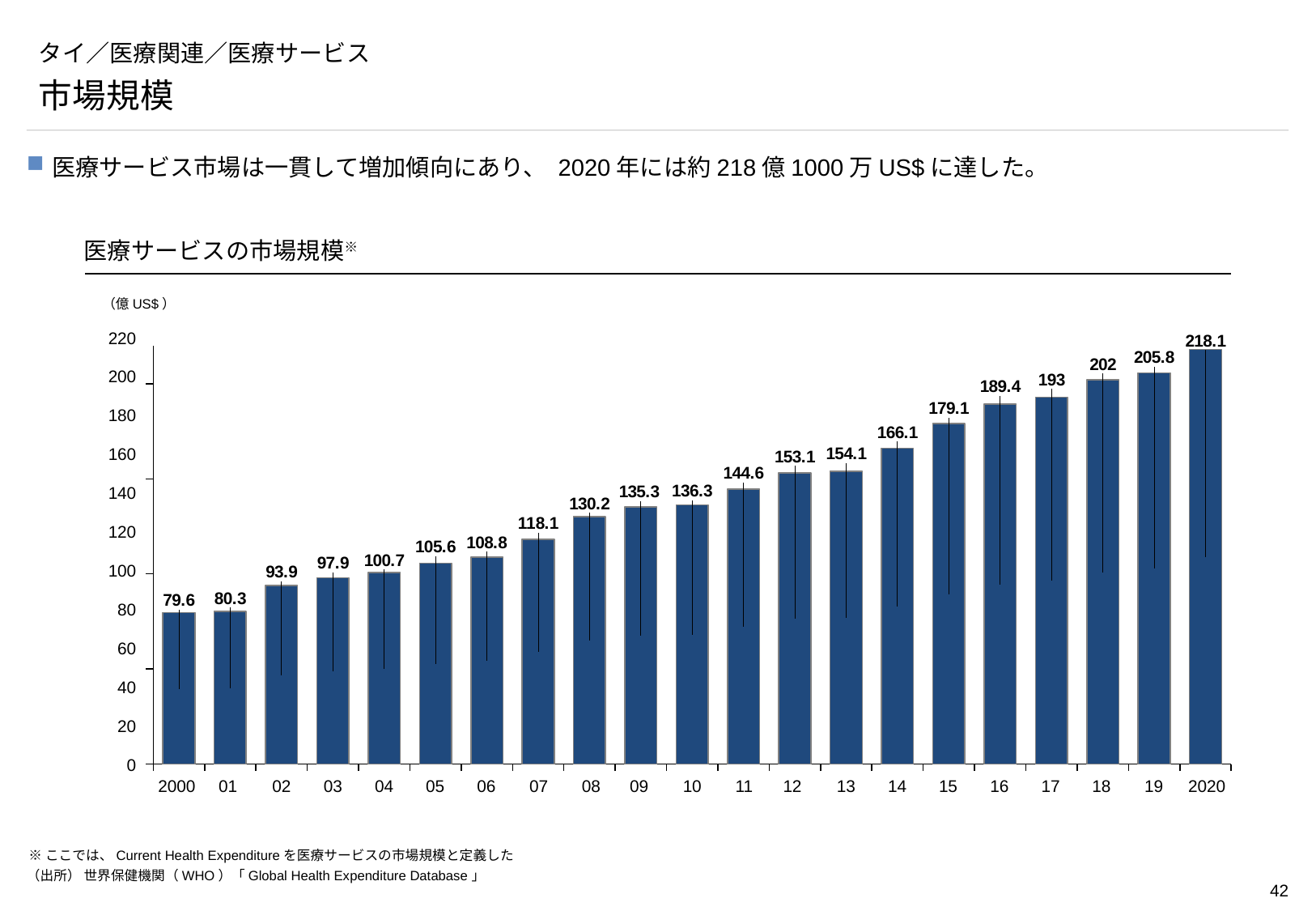

# タイ／医療関連／医療サービス
市場規模
医療サービス市場は一貫して増加傾向にあり、 2020年には約218億1000万US$に達した。
医療サービスの市場規模※
（億US$）

### Chart

| Category |  |
|---|---|
220
200
180
160
140
120
100
80
60
40
20
0
2000
01
02
03
04
05
06
07
08
09
10
11
12
13
14
15
16
17
18
19
2020
※ここでは、Current Health Expenditureを医療サービスの市場規模と定義した
（出所） 世界保健機関（WHO）「Global Health Expenditure Database」